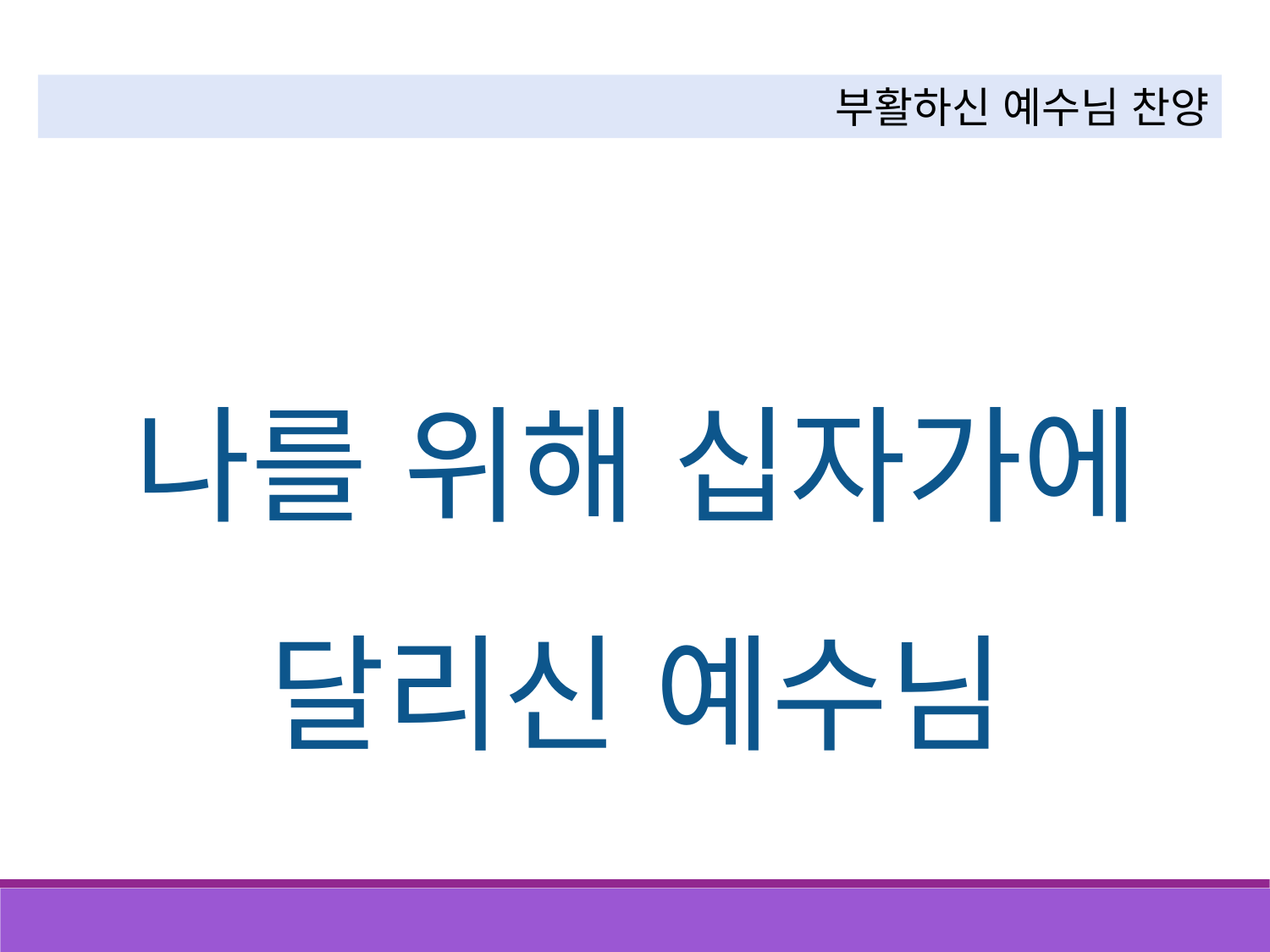

부활하신 예수님 찬양
나를 위해 십자가에
달리신 예수님